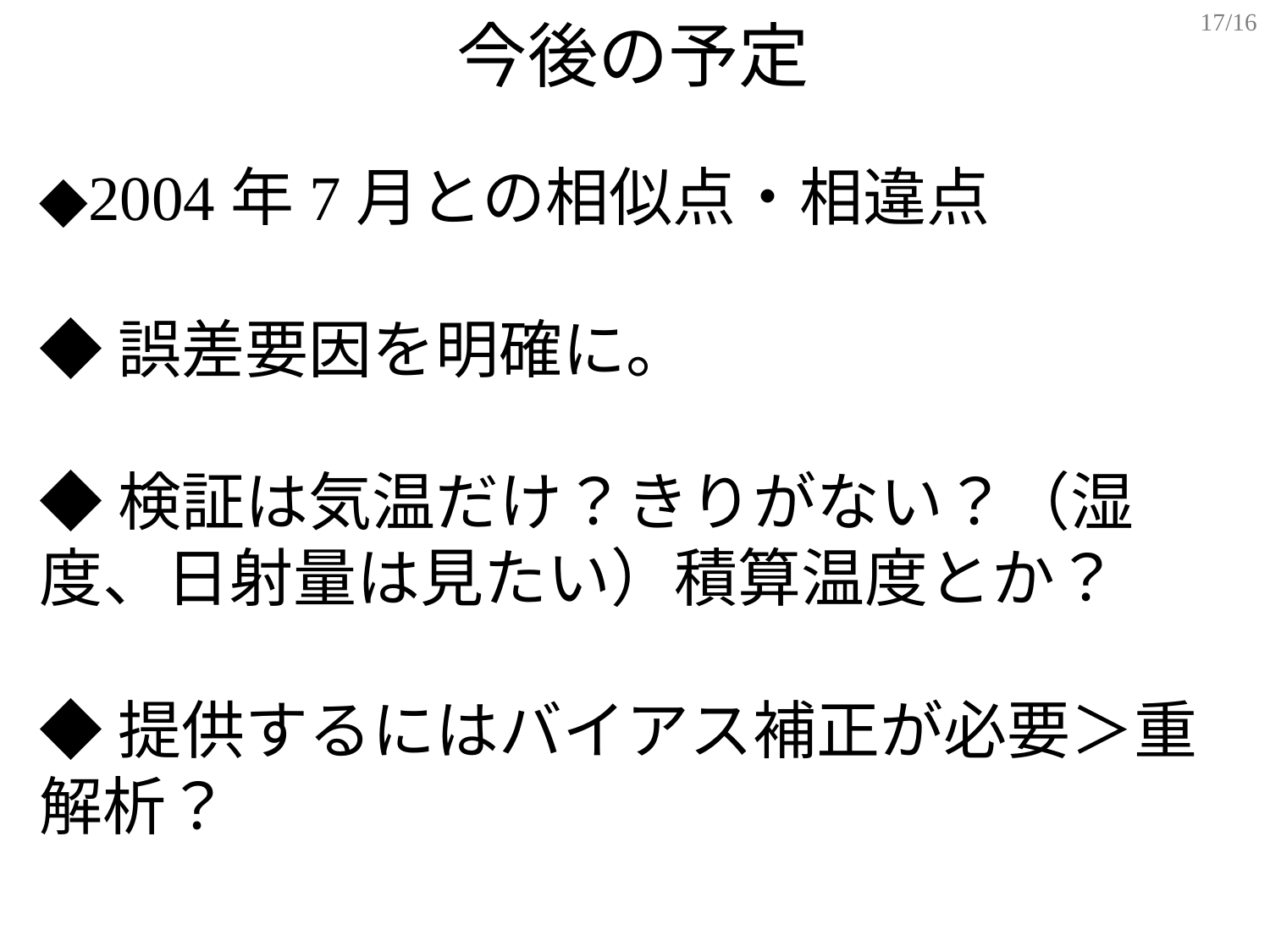

17/16
# 今後の予定
◆2004年7月との相似点・相違点

◆誤差要因を明確に。

◆検証は気温だけ？きりがない？（湿度、日射量は見たい）積算温度とか？

◆提供するにはバイアス補正が必要＞重解析？